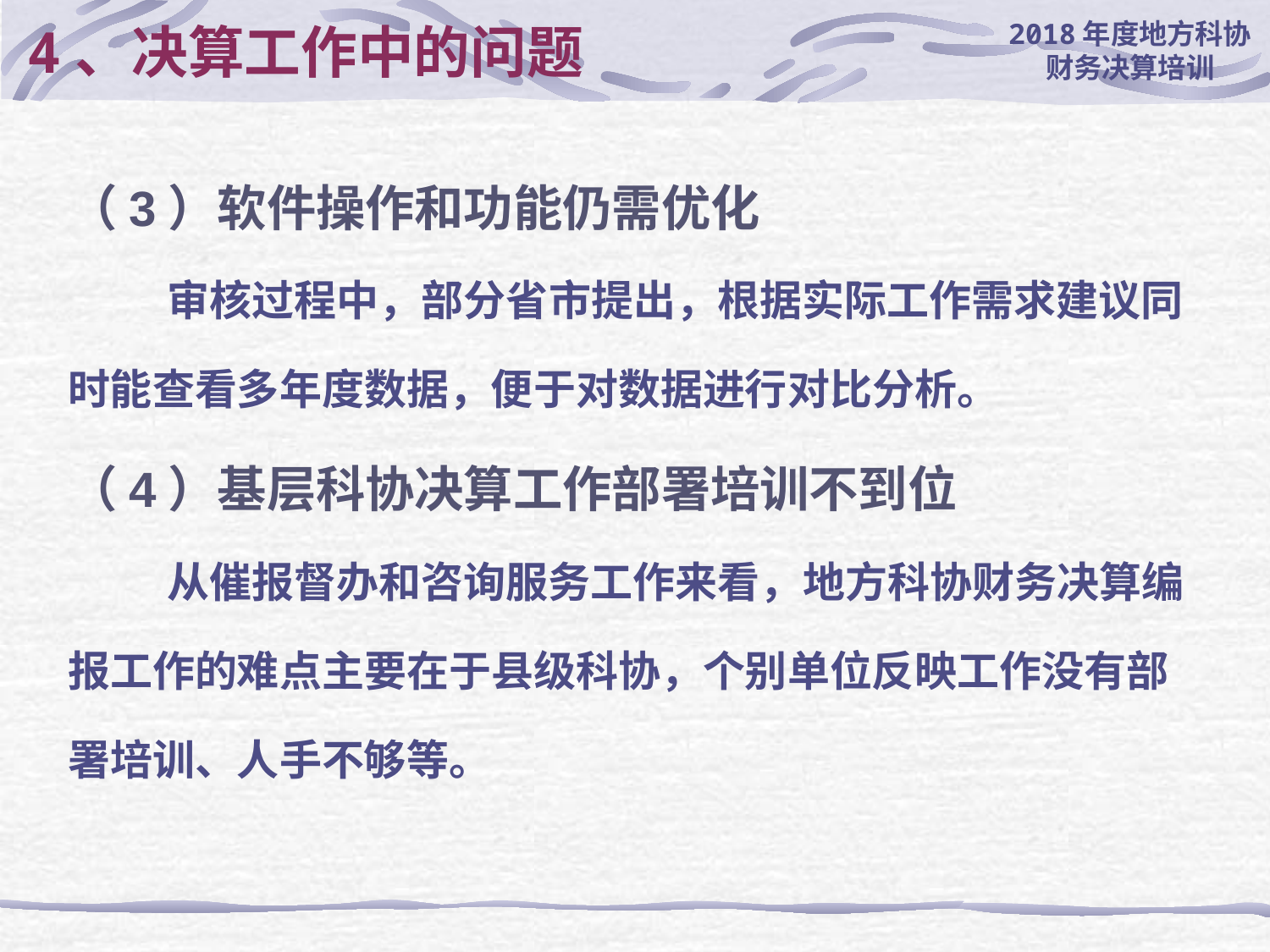

# 4、决算工作中的问题
（3）软件操作和功能仍需优化
审核过程中，部分省市提出，根据实际工作需求建议同时能查看多年度数据，便于对数据进行对比分析。
（4）基层科协决算工作部署培训不到位
从催报督办和咨询服务工作来看，地方科协财务决算编报工作的难点主要在于县级科协，个别单位反映工作没有部署培训、人手不够等。